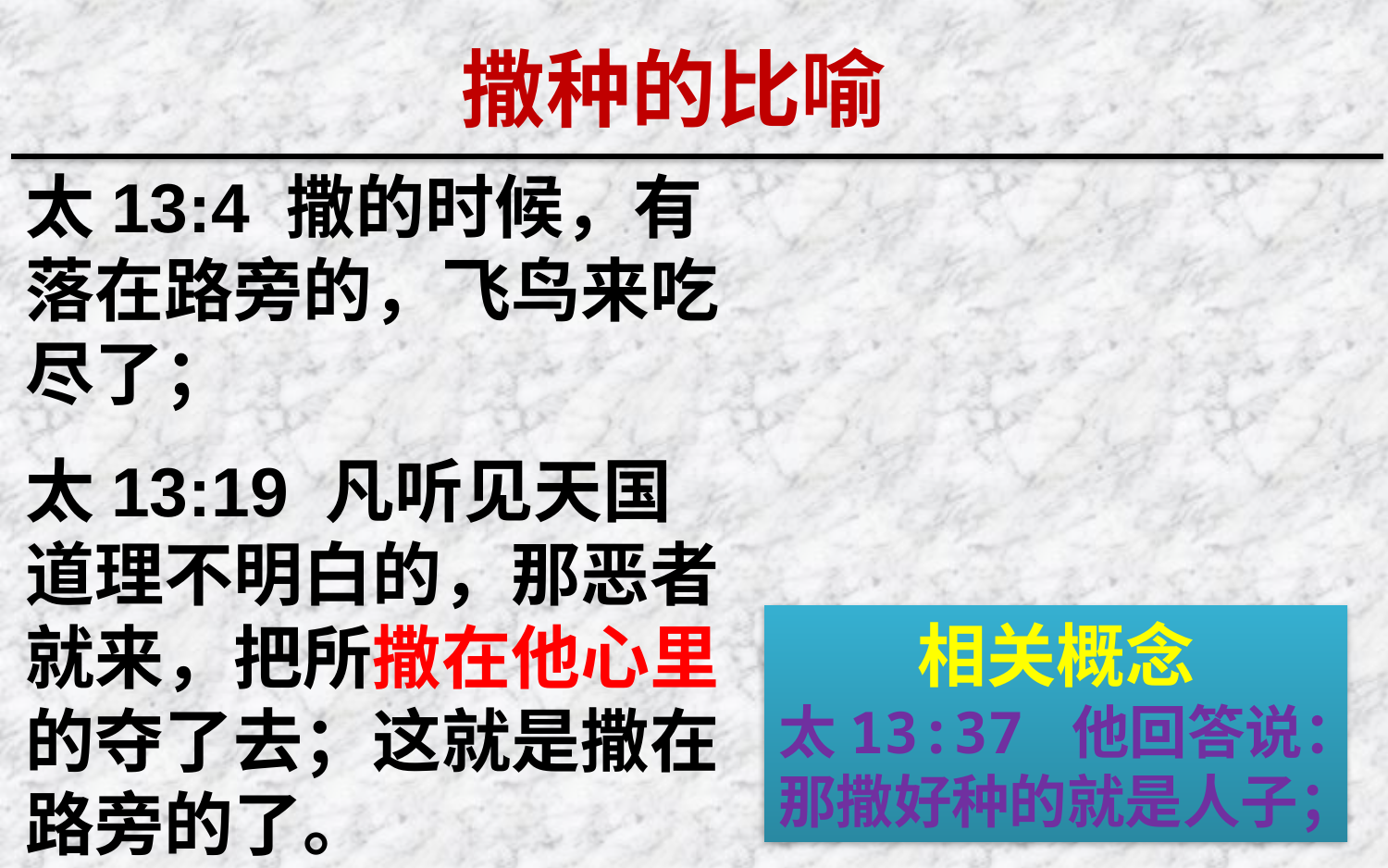

撒种的比喻
太13:4 撒的时候，有落在路旁的，飞鸟来吃尽了；
太13:19 凡听见天国道理不明白的，那恶者就来，把所撒在他心里的夺了去；这就是撒在路旁的了。

相关概念
太13:37 他回答说：那撒好种的就是人子；